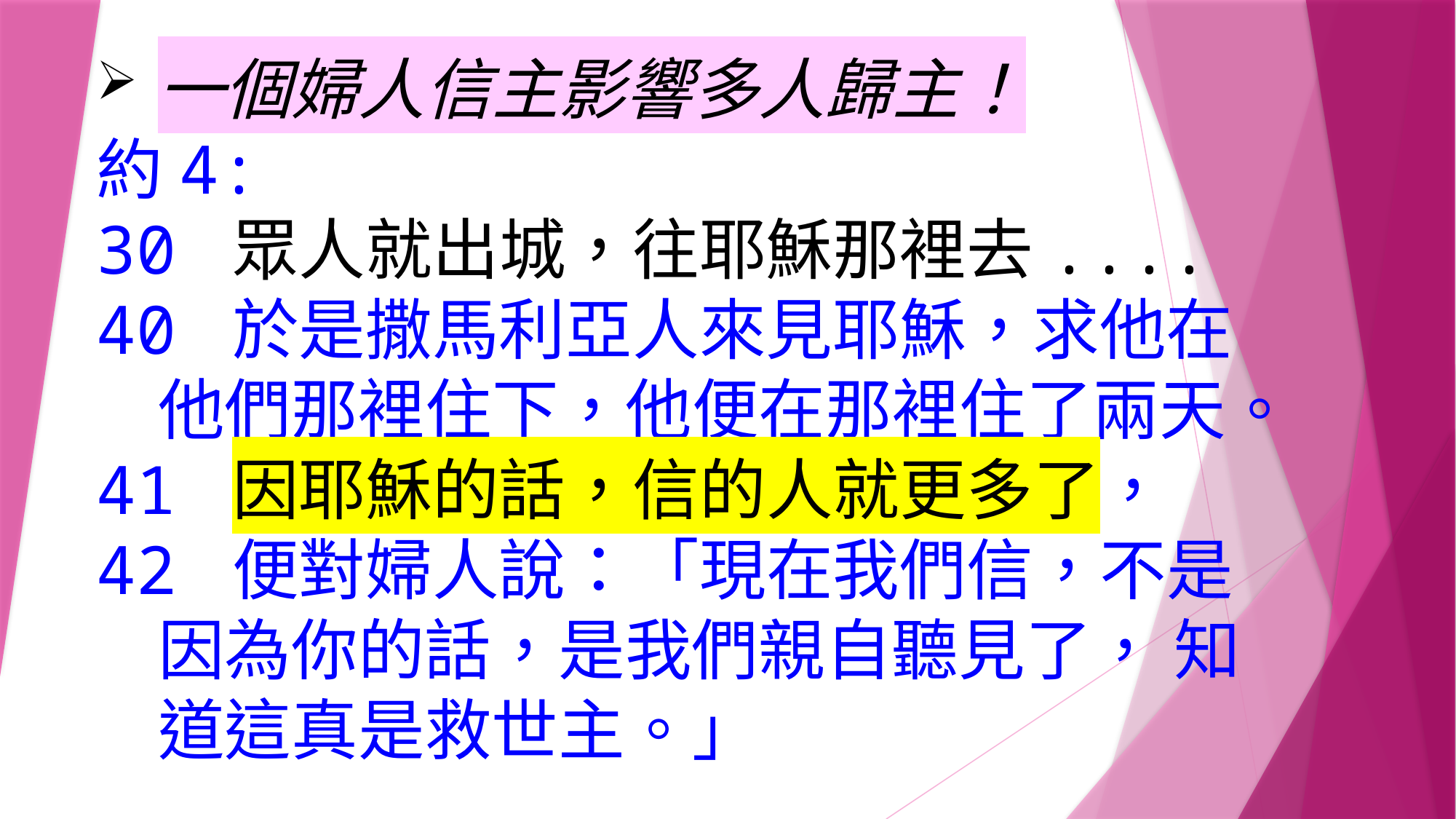

一個婦人信主影響多人歸主！
約4:
30 眾人就出城，往耶穌那裡去....
40 於是撒馬利亞人來見耶穌，求他在他們那裡住下，他便在那裡住了兩天。
41 因耶穌的話，信的人就更多了，
42 便對婦人說：「現在我們信，不是因為你的話，是我們親自聽見了， 知道這真是救世主。」